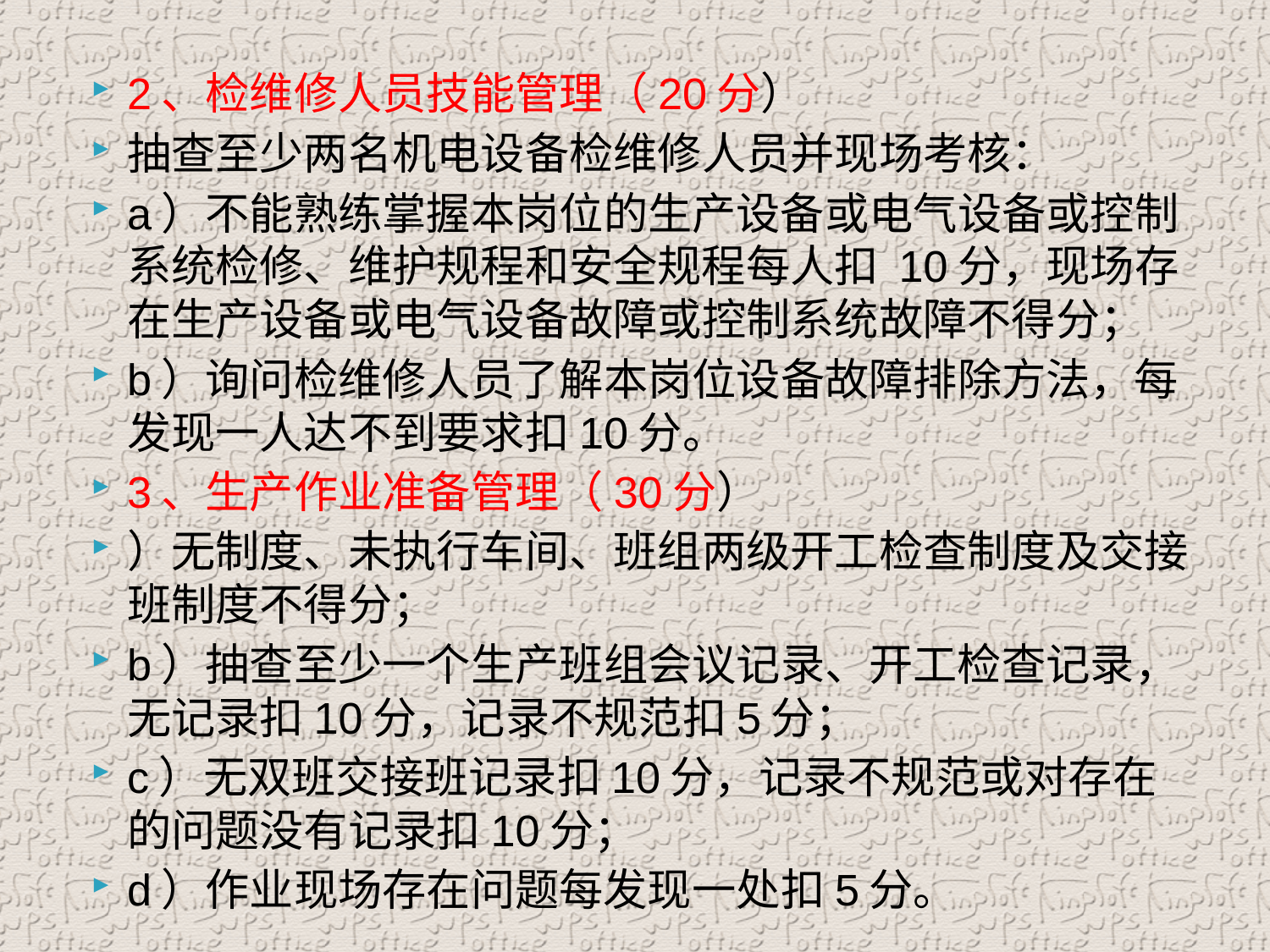

2、检维修人员技能管理（20分）
抽查至少两名机电设备检维修人员并现场考核：
a）不能熟练掌握本岗位的生产设备或电气设备或控制系统检修、维护规程和安全规程每人扣 10分，现场存在生产设备或电气设备故障或控制系统故障不得分；
b）询问检维修人员了解本岗位设备故障排除方法，每发现一人达不到要求扣10分。
3、生产作业准备管理（30分）
）无制度、未执行车间、班组两级开工检查制度及交接班制度不得分；
b）抽查至少一个生产班组会议记录、开工检查记录，无记录扣10分，记录不规范扣5分；
c）无双班交接班记录扣10分，记录不规范或对存在的问题没有记录扣10分；
d）作业现场存在问题每发现一处扣5分。